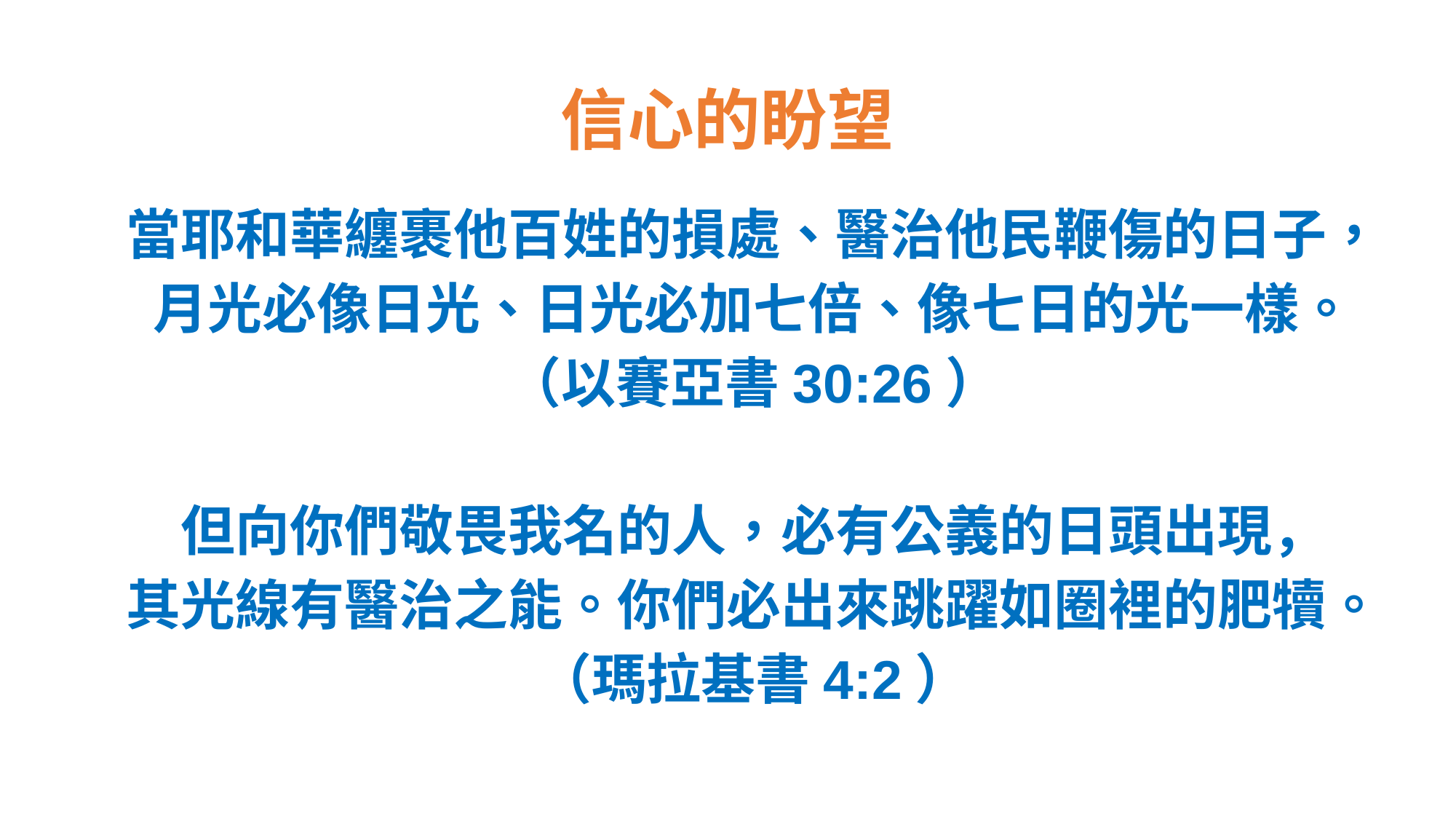

# 信心的盼望
當耶和華纏裹他百姓的損處、醫治他民鞭傷的日子，
月光必像日光、日光必加七倍、像七日的光一樣。
（以賽亞書30:26）

但向你們敬畏我名的人，必有公義的日頭出現，
其光線有醫治之能。你們必出來跳躍如圈裡的肥犢。
（瑪拉基書4:2）